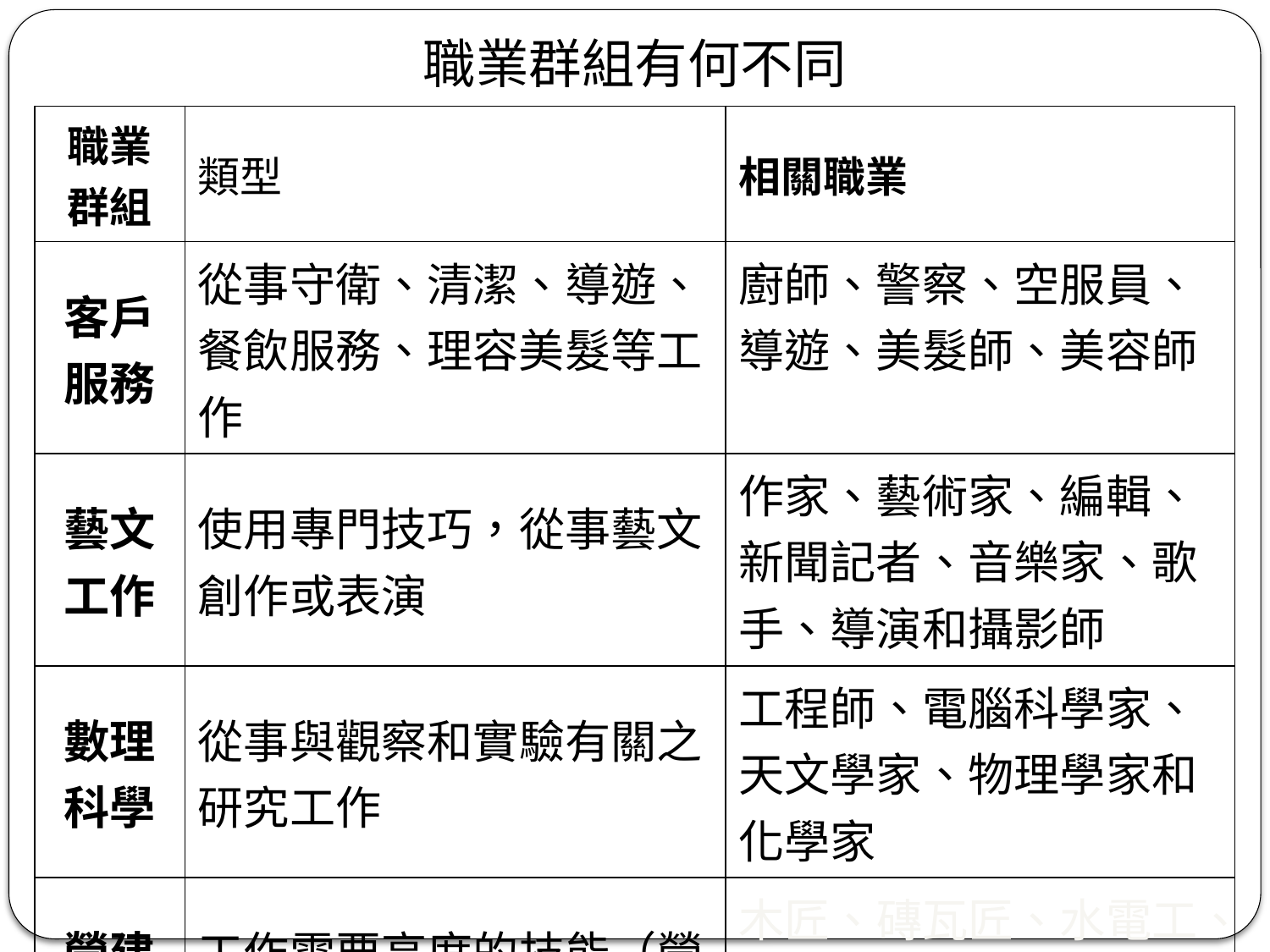

職業群組有何不同
| 職業群組 | 類型 | 相關職業 |
| --- | --- | --- |
| 客戶服務 | 從事守衛、清潔、導遊、餐飲服務、理容美髮等工作 | 廚師、警察、空服員、導遊、美髮師、美容師 |
| 藝文工作 | 使用專門技巧，從事藝文創作或表演 | 作家、藝術家、編輯、新聞記者、音樂家、歌手、導演和攝影師 |
| 數理科學 | 從事與觀察和實驗有關之研究工作 | 工程師、電腦科學家、天文學家、物理學家和化學家 |
| 營建工程 | 工作需要高度的技能（營造建設） | 木匠、磚瓦匠、水電工、油漆工、焊接工、木工和建築工 |